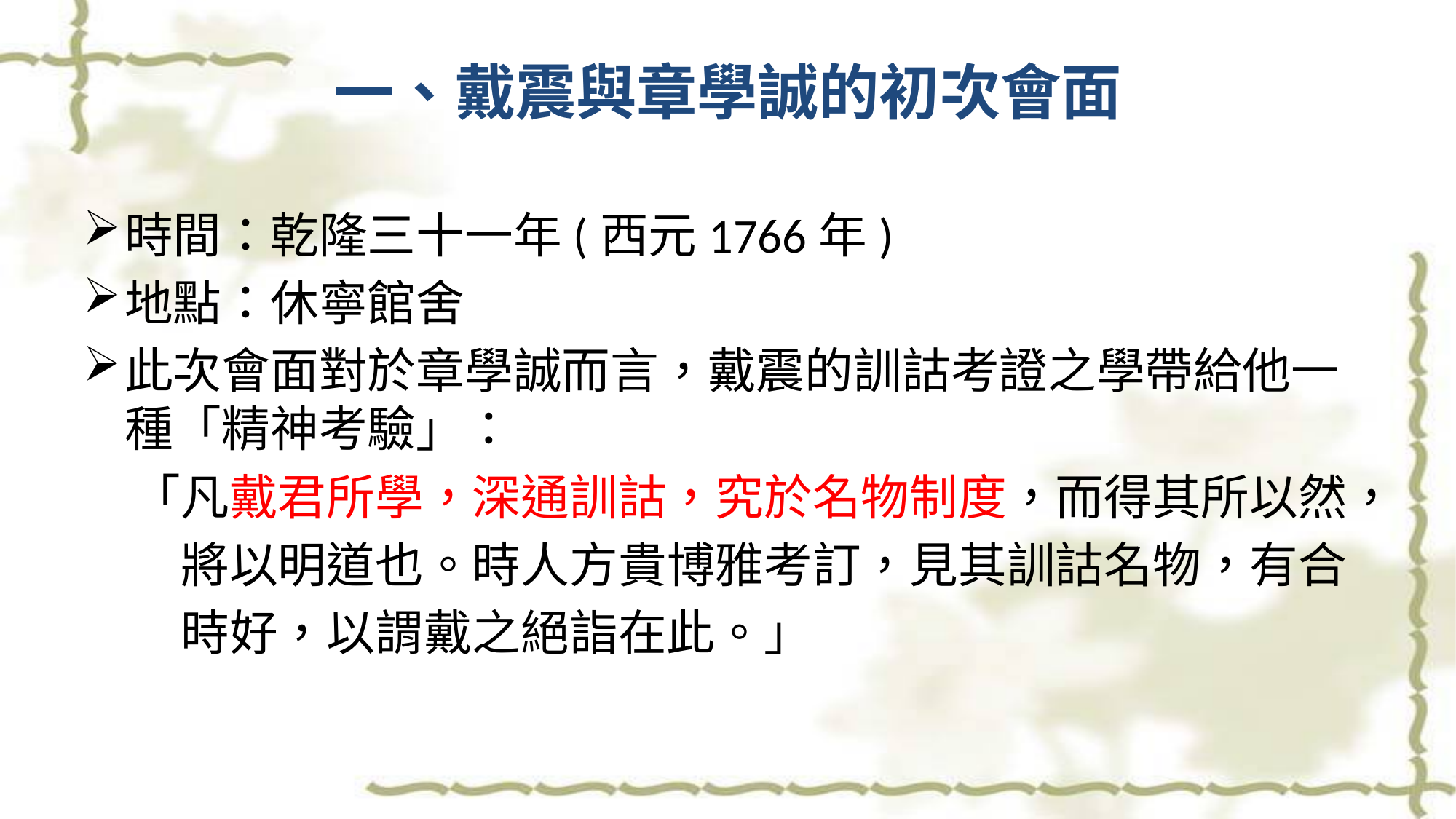

一、戴震與章學誠的初次會面

時間：乾隆三十一年(西元1766年)
地點：休寧館舍
此次會面對於章學誠而言，戴震的訓詁考證之學帶給他一種「精神考驗」：
　「凡戴君所學，深通訓詁，究於名物制度，而得其所以然，
　　將以明道也。時人方貴博雅考訂，見其訓詁名物，有合
　　時好，以謂戴之絕詣在此。」